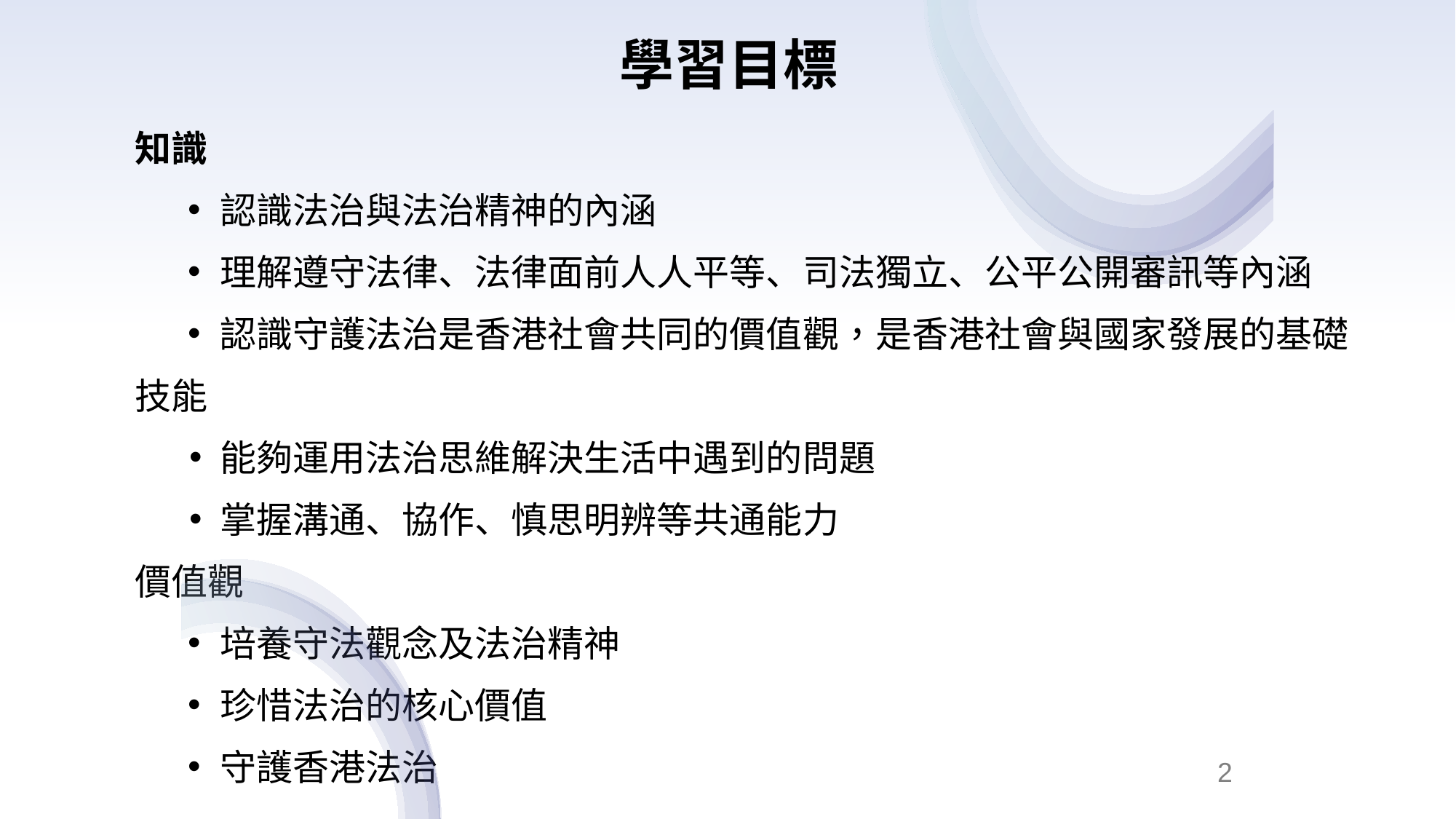

# 學習目標

知識
認識法治與法治精神的內涵
理解遵守法律、法律面前人人平等、司法獨立、公平公開審訊等內涵
認識守護法治是香港社會共同的價值觀，是香港社會與國家發展的基礎
技能
能夠運用法治思維解決生活中遇到的問題
掌握溝通、協作、慎思明辨等共通能力
價值觀
培養守法觀念及法治精神
珍惜法治的核心價值
守護香港法治

2